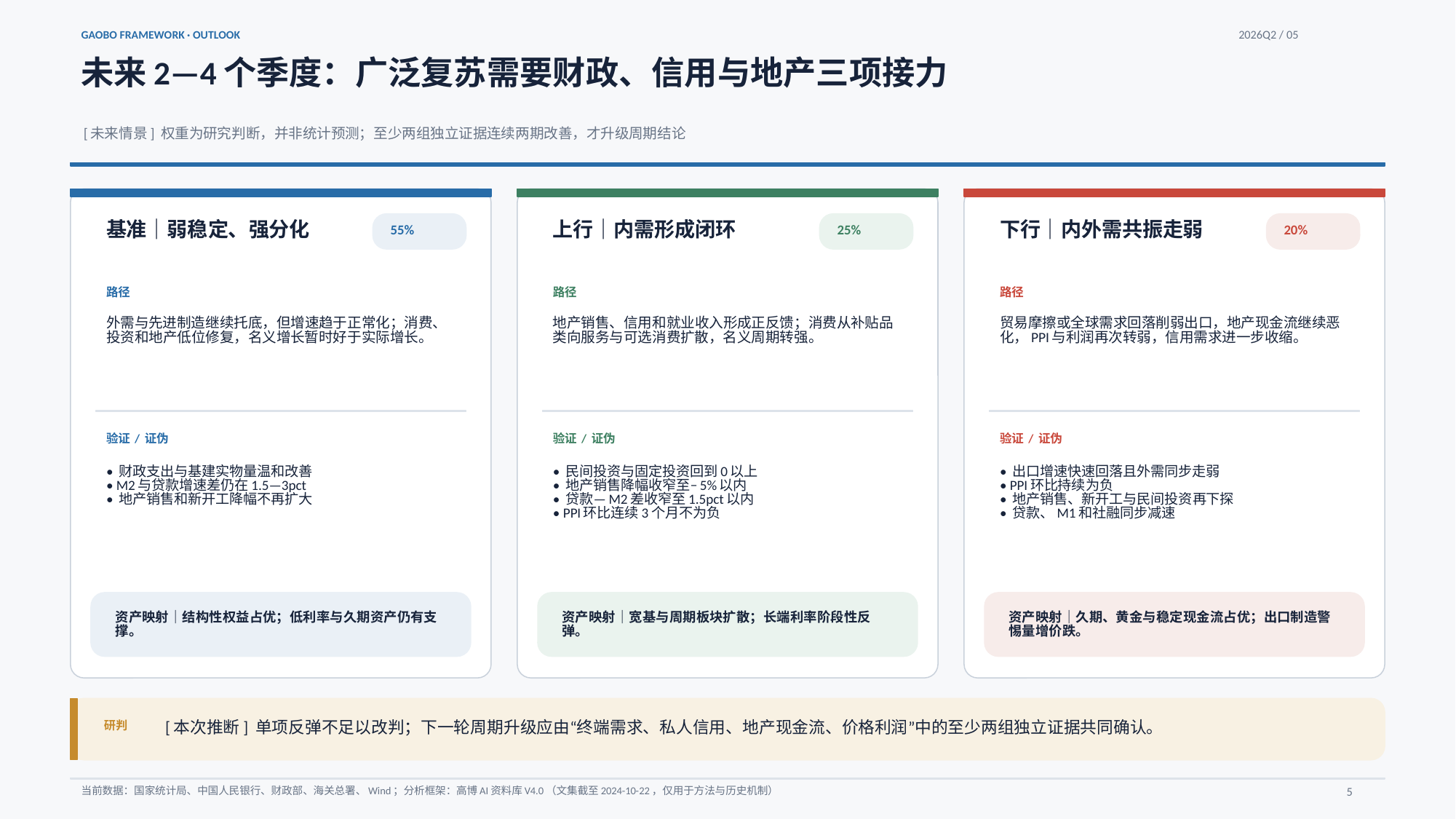

GAOBO FRAMEWORK · OUTLOOK
2026Q2 / 05
未来2—4个季度：广泛复苏需要财政、信用与地产三项接力
[未来情景] 权重为研究判断，并非统计预测；至少两组独立证据连续两期改善，才升级周期结论

55%
25%
20%
基准｜弱稳定、强分化
上行｜内需形成闭环
下行｜内外需共振走弱
路径
路径
路径
外需与先进制造继续托底，但增速趋于正常化；消费、投资和地产低位修复，名义增长暂时好于实际增长。
地产销售、信用和就业收入形成正反馈；消费从补贴品类向服务与可选消费扩散，名义周期转强。
贸易摩擦或全球需求回落削弱出口，地产现金流继续恶化，PPI与利润再次转弱，信用需求进一步收缩。

验证 / 证伪
验证 / 证伪
验证 / 证伪
• 财政支出与基建实物量温和改善
• M2与贷款增速差仍在1.5—3pct
• 地产销售和新开工降幅不再扩大
• 民间投资与固定投资回到0以上
• 地产销售降幅收窄至−5%以内
• 贷款—M2差收窄至1.5pct以内
• PPI环比连续3个月不为负
• 出口增速快速回落且外需同步走弱
• PPI环比持续为负
• 地产销售、新开工与民间投资再下探
• 贷款、M1和社融同步减速

资产映射｜结构性权益占优；低利率与久期资产仍有支撑。
资产映射｜宽基与周期板块扩散；长端利率阶段性反弹。
资产映射｜久期、黄金与稳定现金流占优；出口制造警惕量增价跌。

[本次推断] 单项反弹不足以改判；下一轮周期升级应由“终端需求、私人信用、地产现金流、价格利润”中的至少两组独立证据共同确认。
研判

当前数据：国家统计局、中国人民银行、财政部、海关总署、Wind；分析框架：高博AI资料库V4.0（文集截至2024-10-22，仅用于方法与历史机制）
5